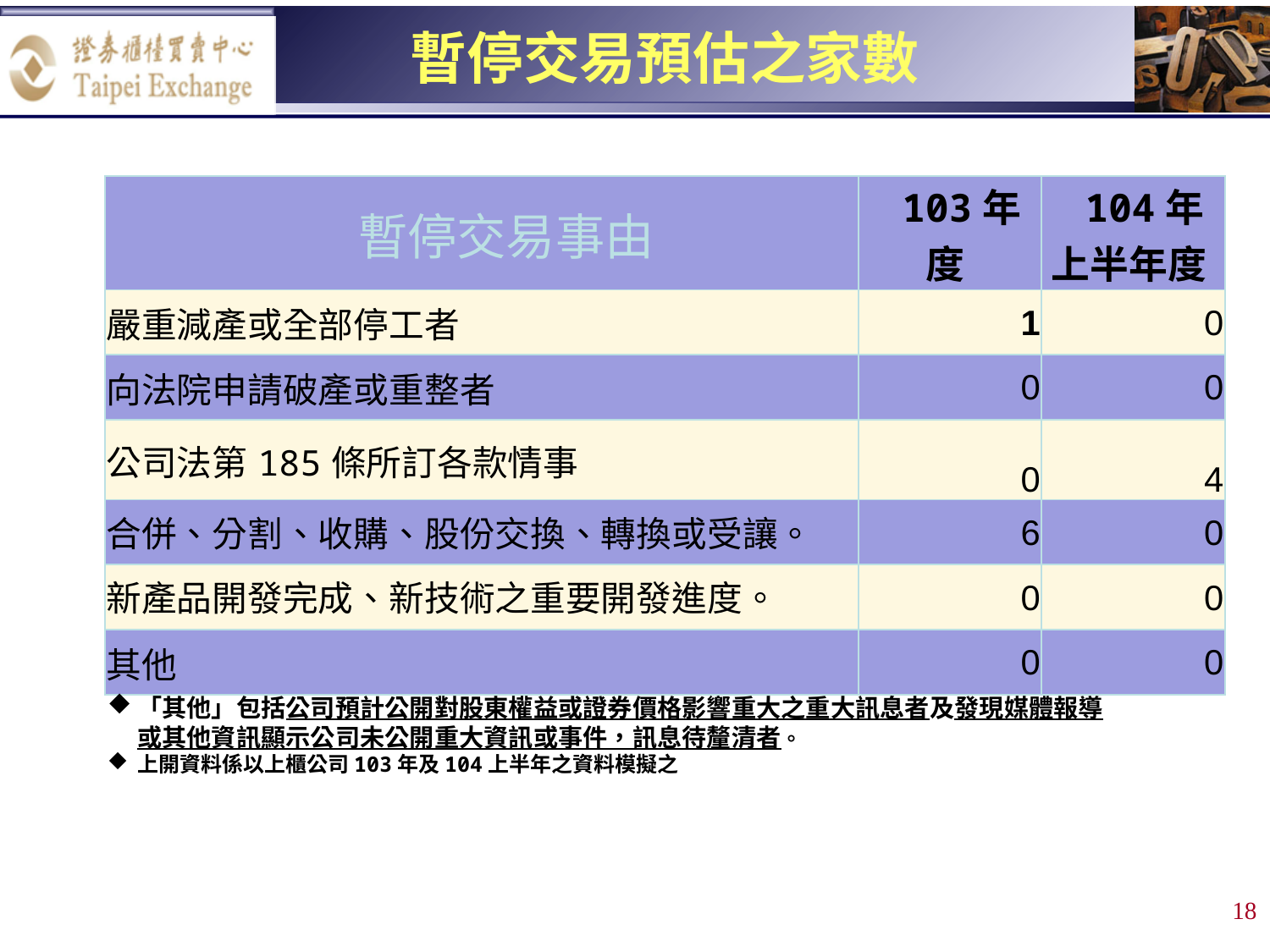

暫停交易預估之家數
| 暫停交易事由 | 103年度 | 104年 上半年度 |
| --- | --- | --- |
| 嚴重減產或全部停工者 | 1 | 0 |
| 向法院申請破產或重整者 | 0 | 0 |
| 公司法第185條所訂各款情事 | 0 | 4 |
| 合併、分割、收購、股份交換、轉換或受讓。 | 6 | 0 |
| 新產品開發完成、新技術之重要開發進度。 | 0 | 0 |
| 其他 | 0 | 0 |
「其他」包括公司預計公開對股東權益或證券價格影響重大之重大訊息者及發現媒體報導或其他資訊顯示公司未公開重大資訊或事件，訊息待釐清者。
上開資料係以上櫃公司103年及104上半年之資料模擬之
18